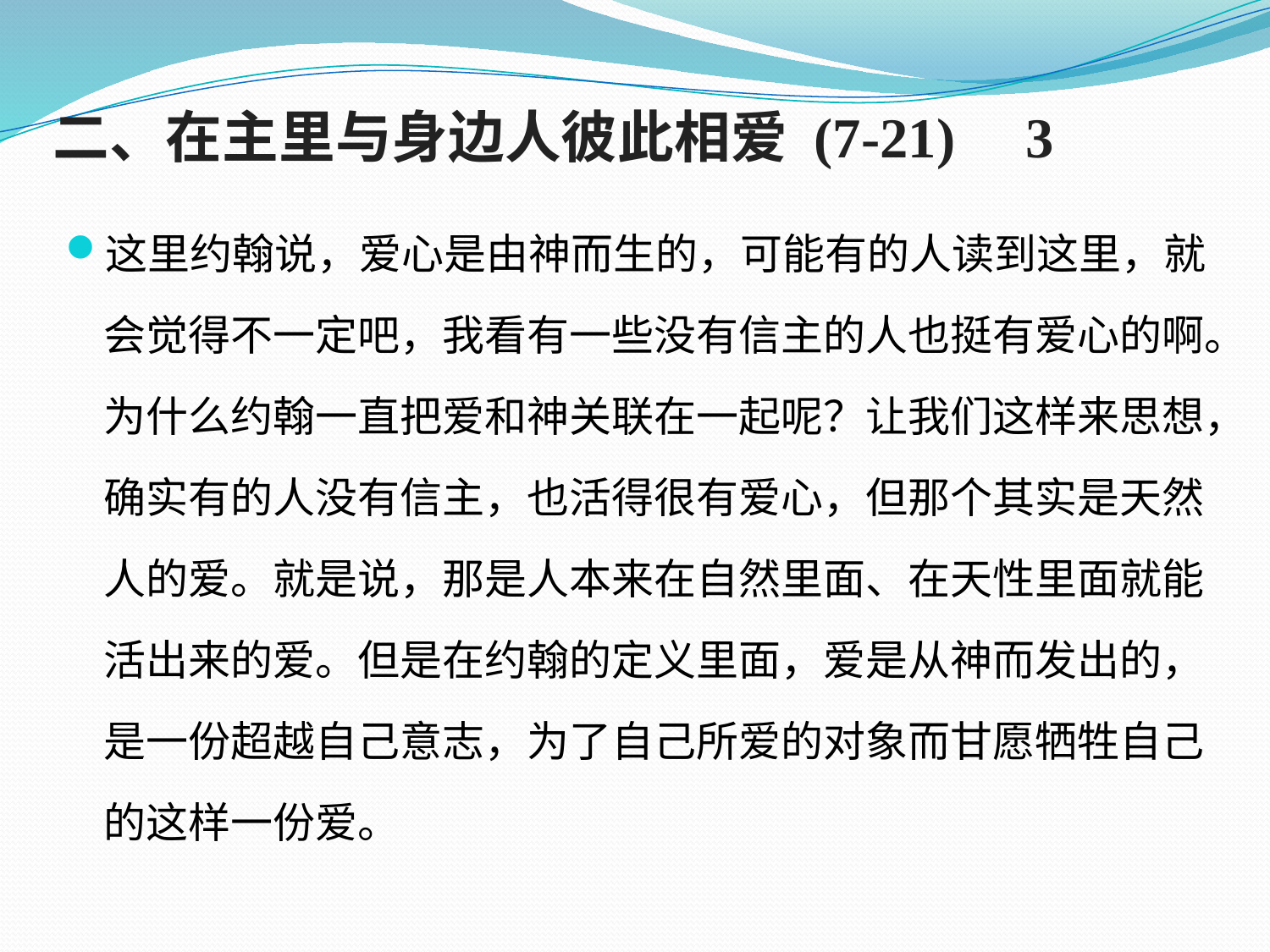

# 二、在主里与身边人彼此相爱 (7-21)     3
这里约翰说，爱心是由神而生的，可能有的人读到这里，就会觉得不一定吧，我看有一些没有信主的人也挺有爱心的啊。为什么约翰一直把爱和神关联在一起呢？让我们这样来思想，确实有的人没有信主，也活得很有爱心，但那个其实是天然人的爱。就是说，那是人本来在自然里面、在天性里面就能活出来的爱。但是在约翰的定义里面，爱是从神而发出的，是一份超越自己意志，为了自己所爱的对象而甘愿牺牲自己的这样一份爱。